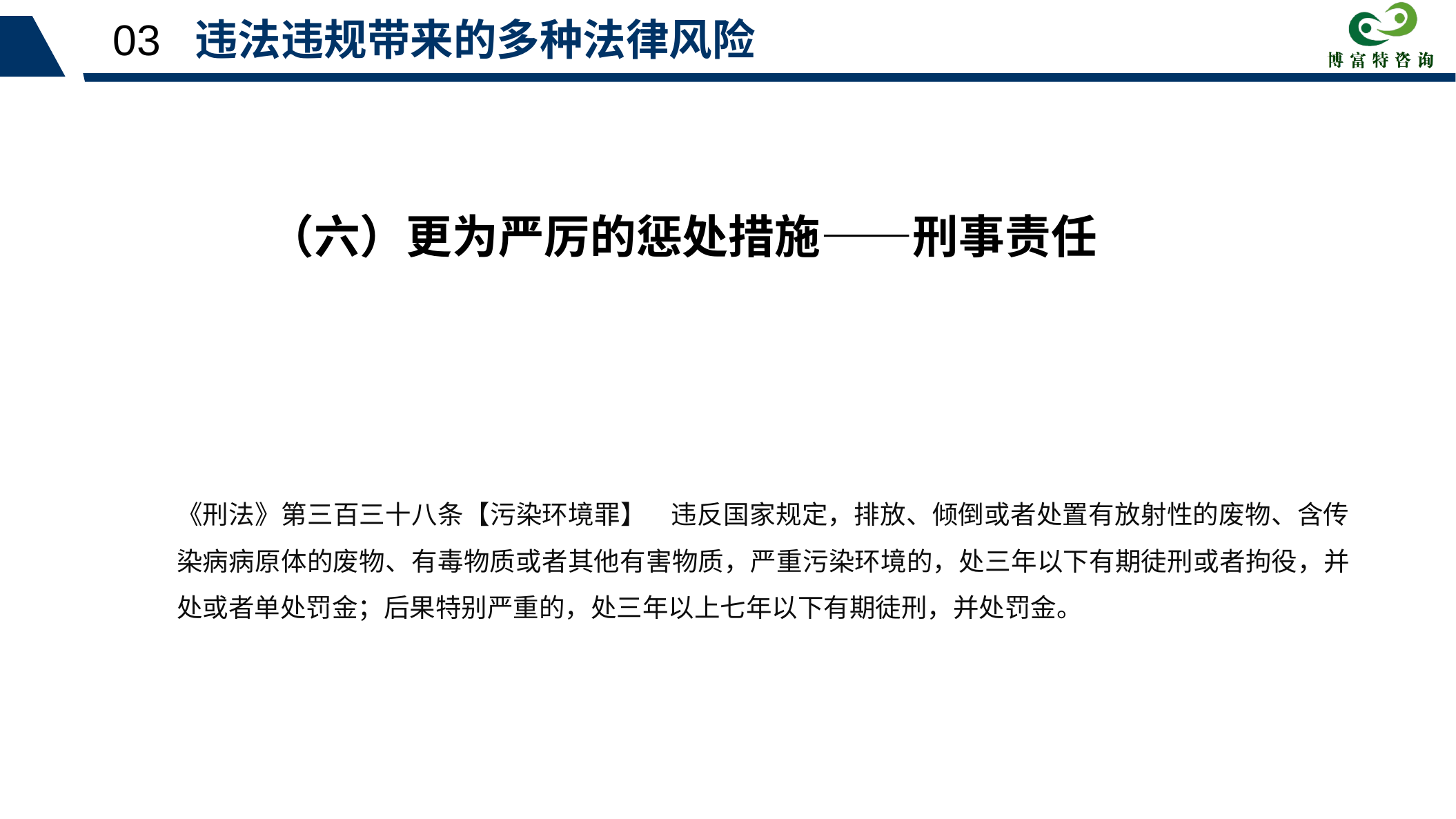

03  违法违规带来的多种法律风险

（六）更为严厉的惩处措施——刑事责任
《刑法》第三百三十八条【污染环境罪】    违反国家规定，排放、倾倒或者处置有放射性的废物、含传染病病原体的废物、有毒物质或者其他有害物质，严重污染环境的，处三年以下有期徒刑或者拘役，并处或者单处罚金；后果特别严重的，处三年以上七年以下有期徒刑，并处罚金。